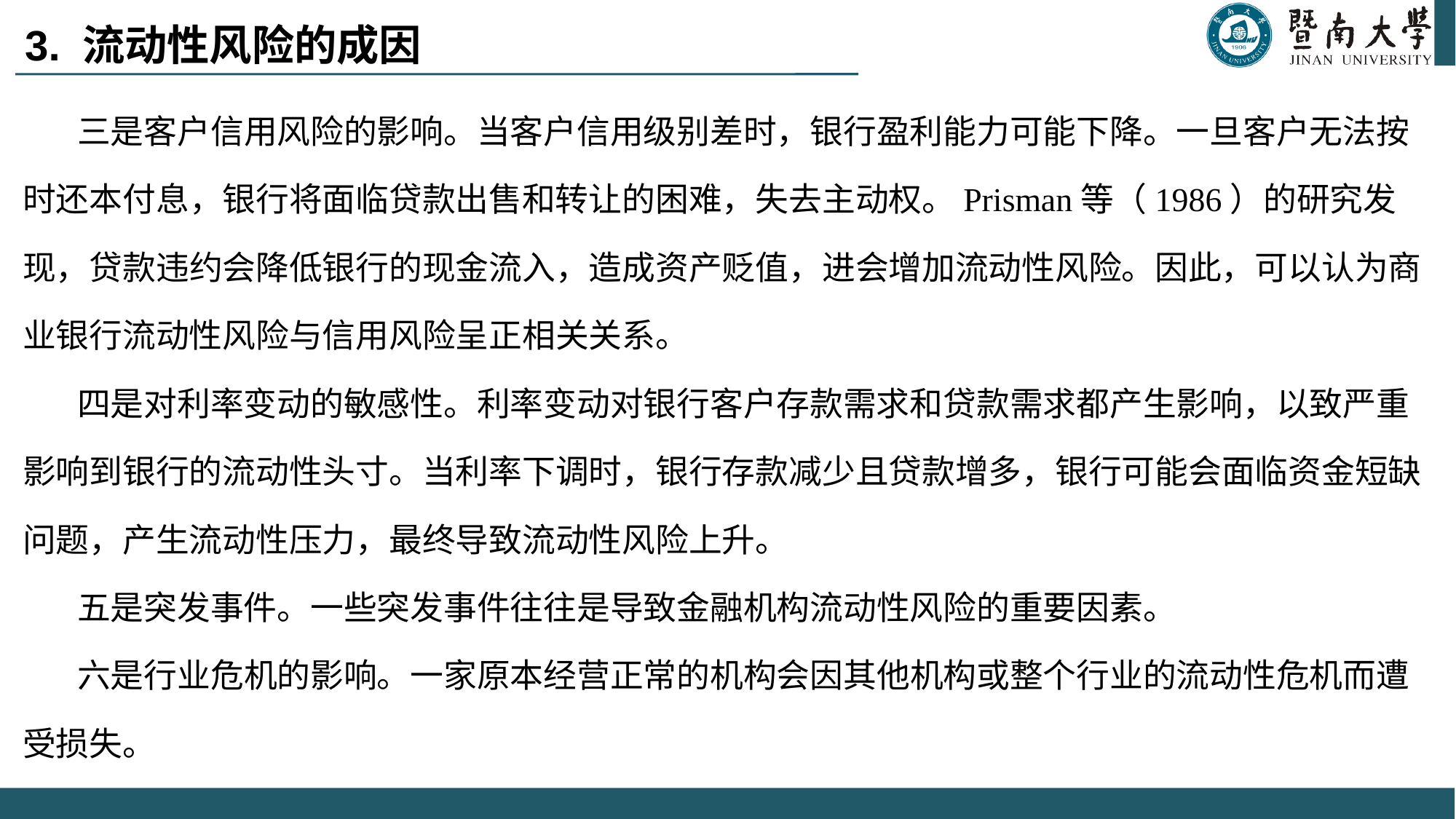

3. 流动性风险的成因

三是客户信用风险的影响。当客户信用级别差时，银行盈利能力可能下降。一旦客户无法按时还本付息，银行将面临贷款出售和转让的困难，失去主动权。Prisman等（1986）的研究发现，贷款违约会降低银行的现金流入，造成资产贬值，进会增加流动性风险。因此，可以认为商业银行流动性风险与信用风险呈正相关关系。
四是对利率变动的敏感性。利率变动对银行客户存款需求和贷款需求都产生影响，以致严重影响到银行的流动性头寸。当利率下调时，银行存款减少且贷款增多，银行可能会面临资金短缺问题，产生流动性压力，最终导致流动性风险上升。
五是突发事件。一些突发事件往往是导致金融机构流动性风险的重要因素。
六是行业危机的影响。一家原本经营正常的机构会因其他机构或整个行业的流动性危机而遭受损失。